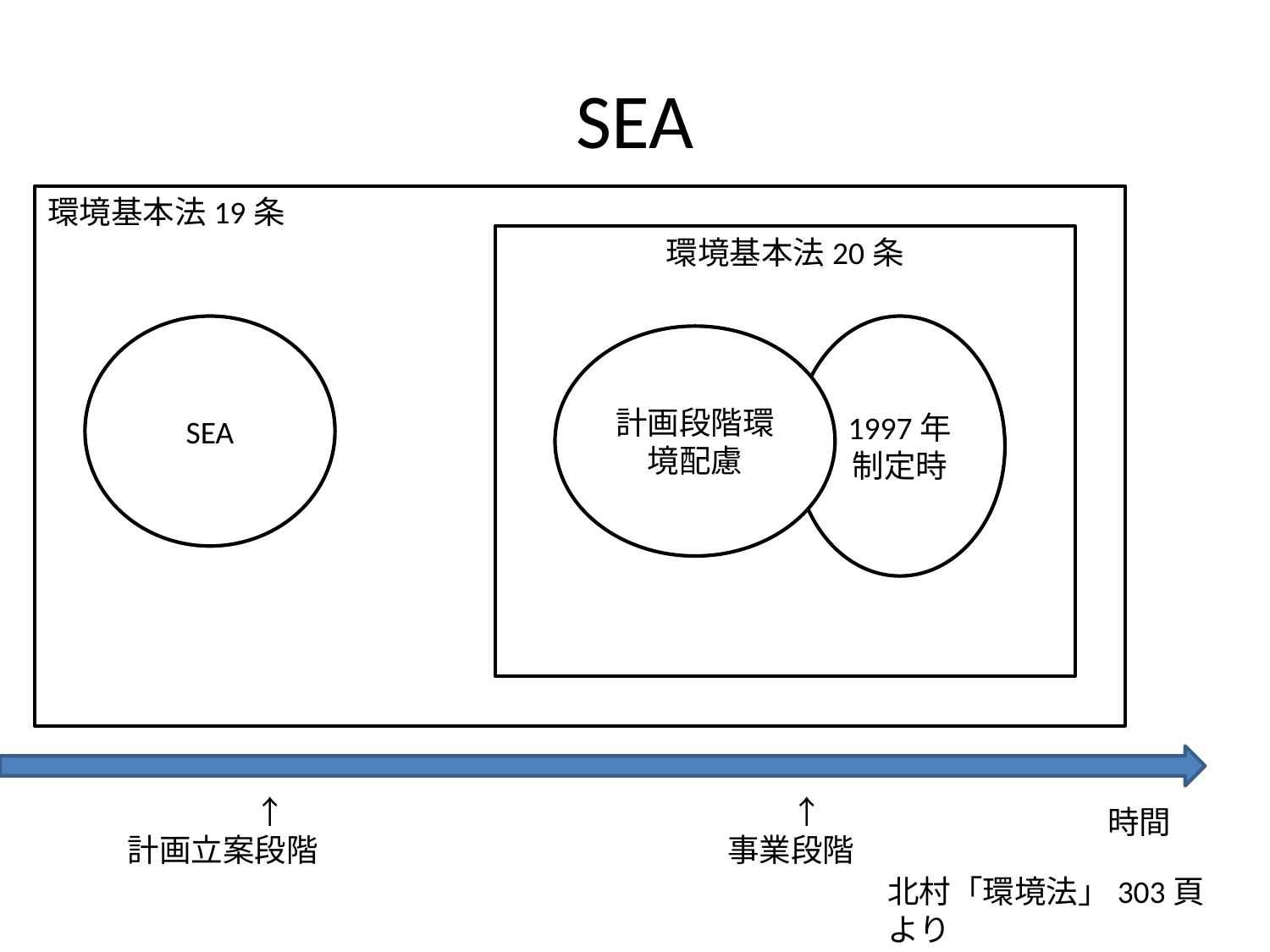

# SEA
環境基本法19条
環境基本法20条
SEA
1997年制定時
計画段階環境配慮

　　　　↑
計画立案段階
　　↑
事業段階
時間
北村「環境法」303頁より